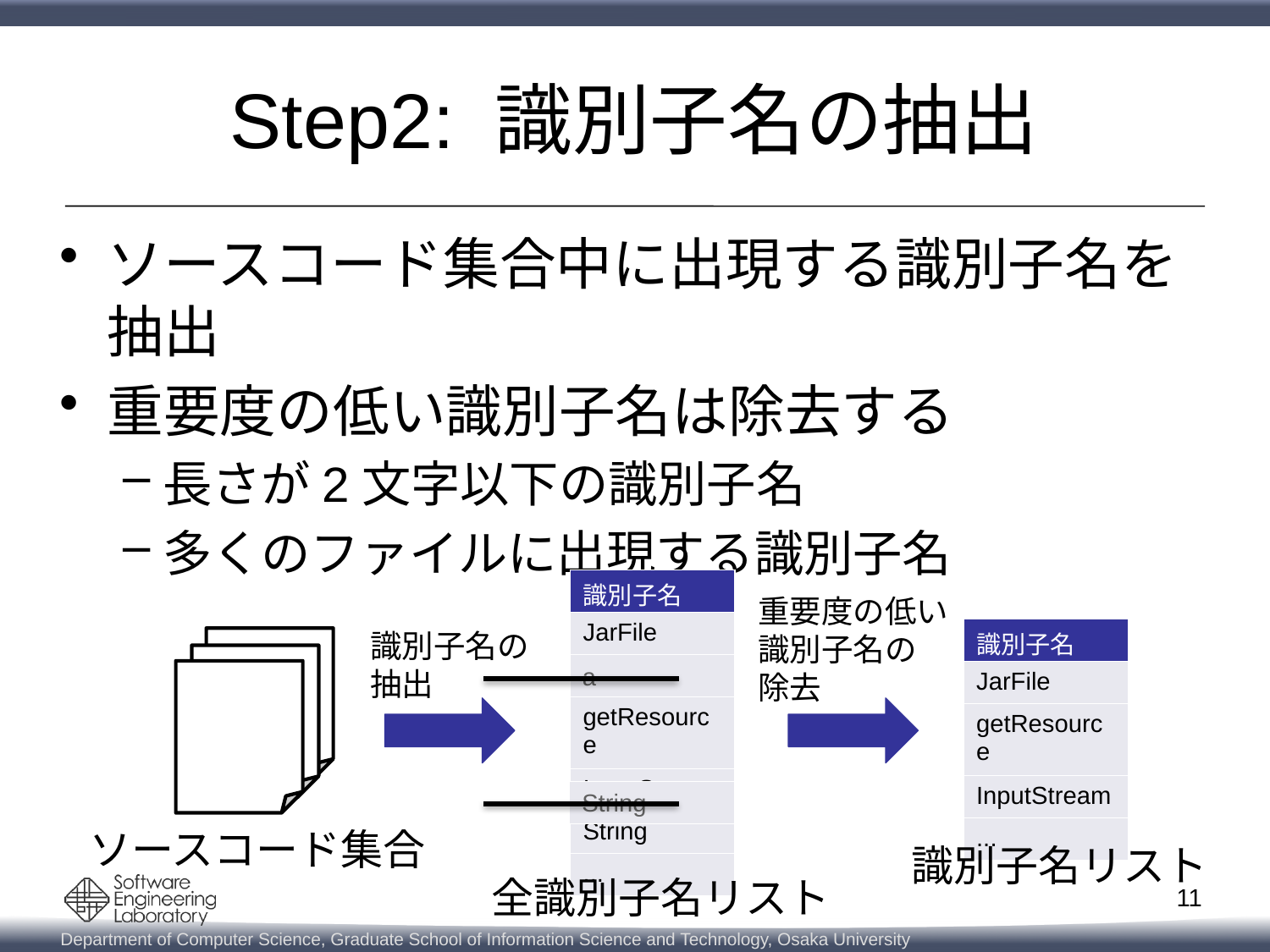

# Step2: 識別子名の抽出
ソースコード集合中に出現する識別子名を抽出
重要度の低い識別子名は除去する
長さが2文字以下の識別子名
多くのファイルに出現する識別子名
| 識別子名 |
| --- |
| JarFile |
| a |
| getResource |
| InputStream |
| String |
| ... |
重要度の低い
識別子名の
除去
| 識別子名 |
| --- |
| JarFile |
| getResource |
| InputStream |
| ... |
識別子名の
抽出

a

String
ソースコード集合
識別子名リスト
全識別子名リスト
11